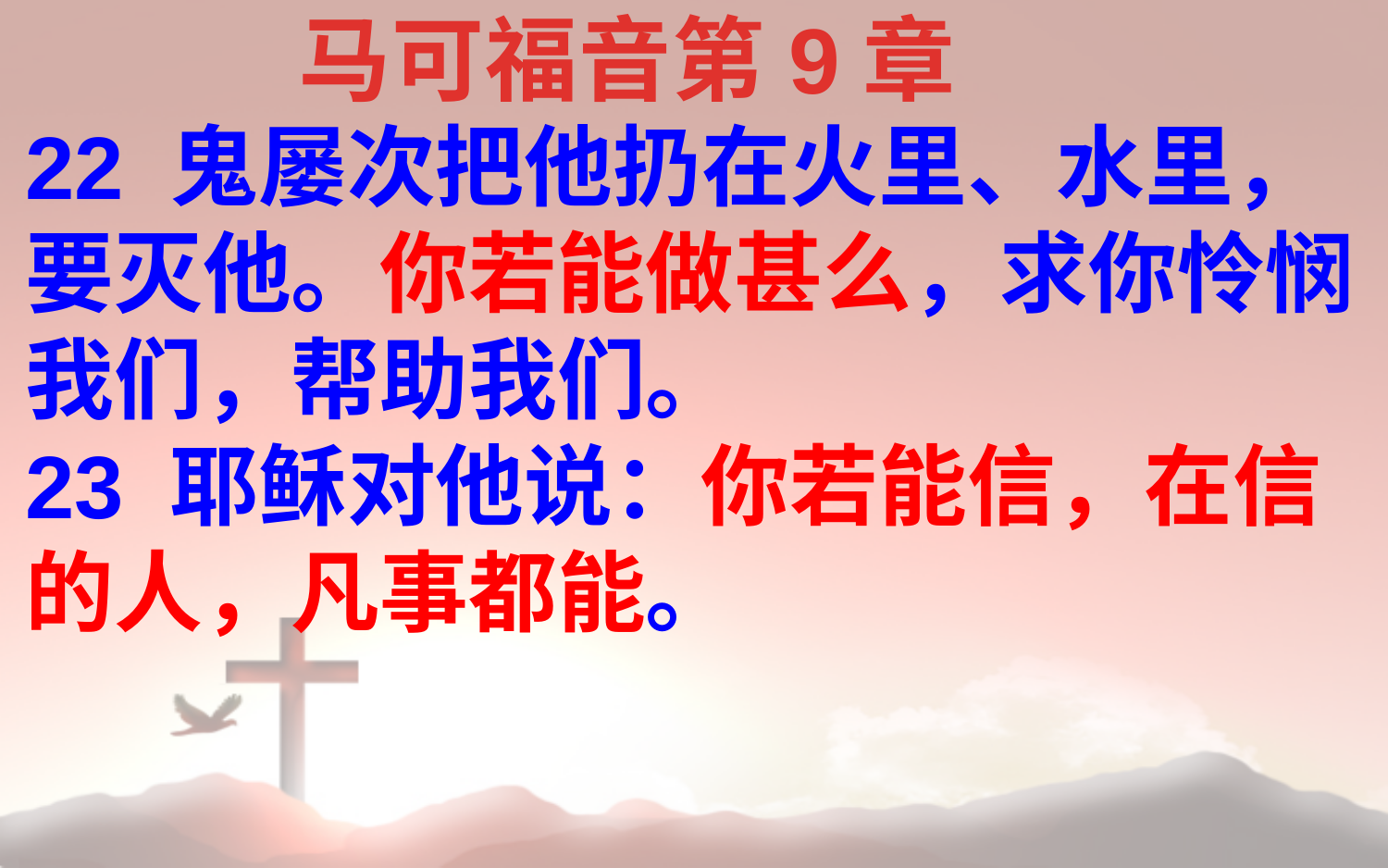

马可福音第9章
22 鬼屡次把他扔在火里、水里，要灭他。你若能做甚么，求你怜悯我们，帮助我们。
23 耶稣对他说：你若能信，在信的人，凡事都能。